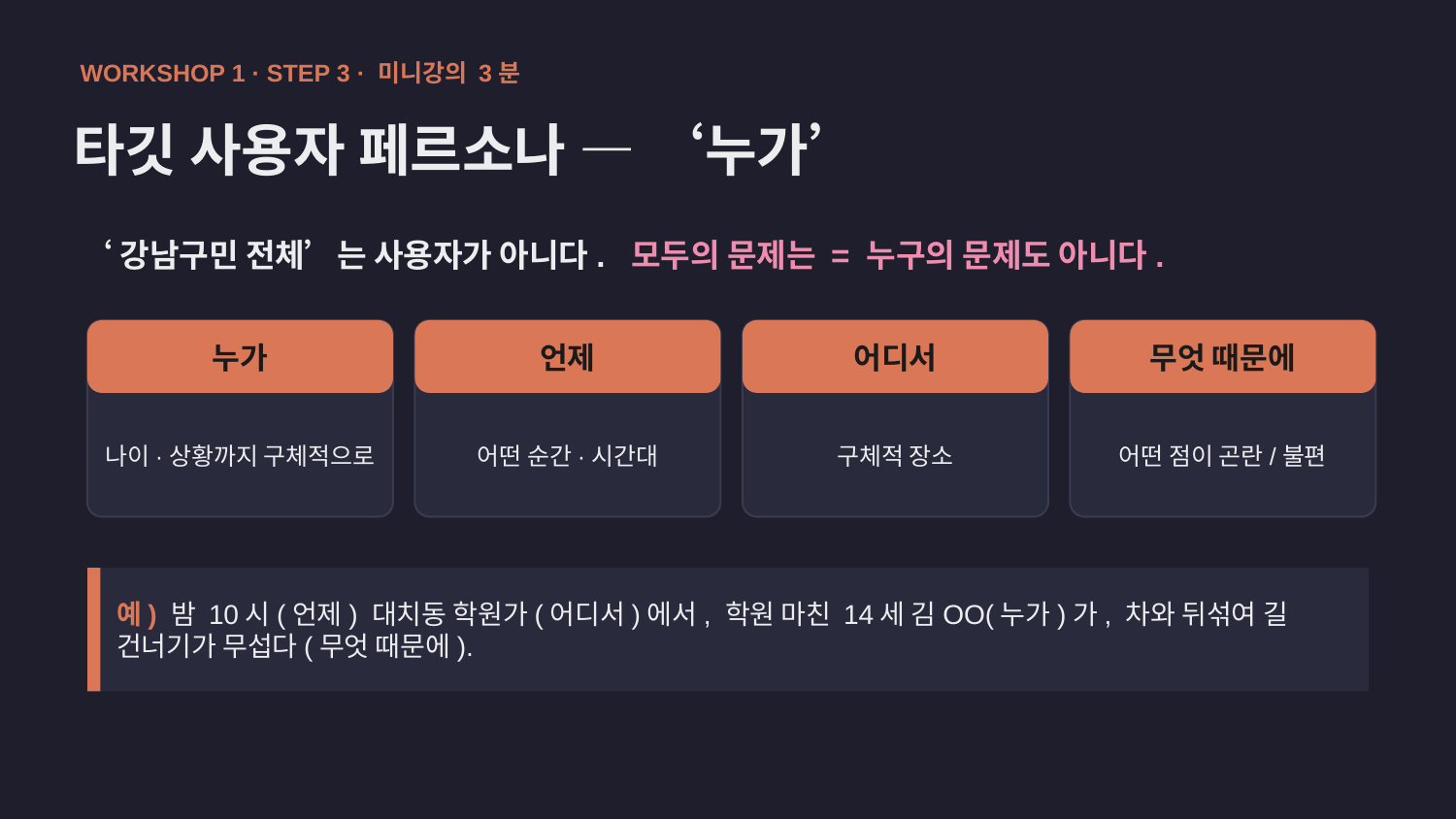

WORKSHOP 1 · STEP 3 · 미니강의 3분
타깃 사용자 페르소나 — ‘누가’
‘강남구민 전체’는 사용자가 아니다.  모두의 문제는 = 누구의 문제도 아니다.

누가

언제

어디서

무엇 때문에
나이·상황까지 구체적으로
어떤 순간·시간대
구체적 장소
어떤 점이 곤란/불편

예) 밤 10시(언제) 대치동 학원가(어디서)에서, 학원 마친 14세 김OO(누가)가, 차와 뒤섞여 길 건너기가 무섭다(무엇 때문에).